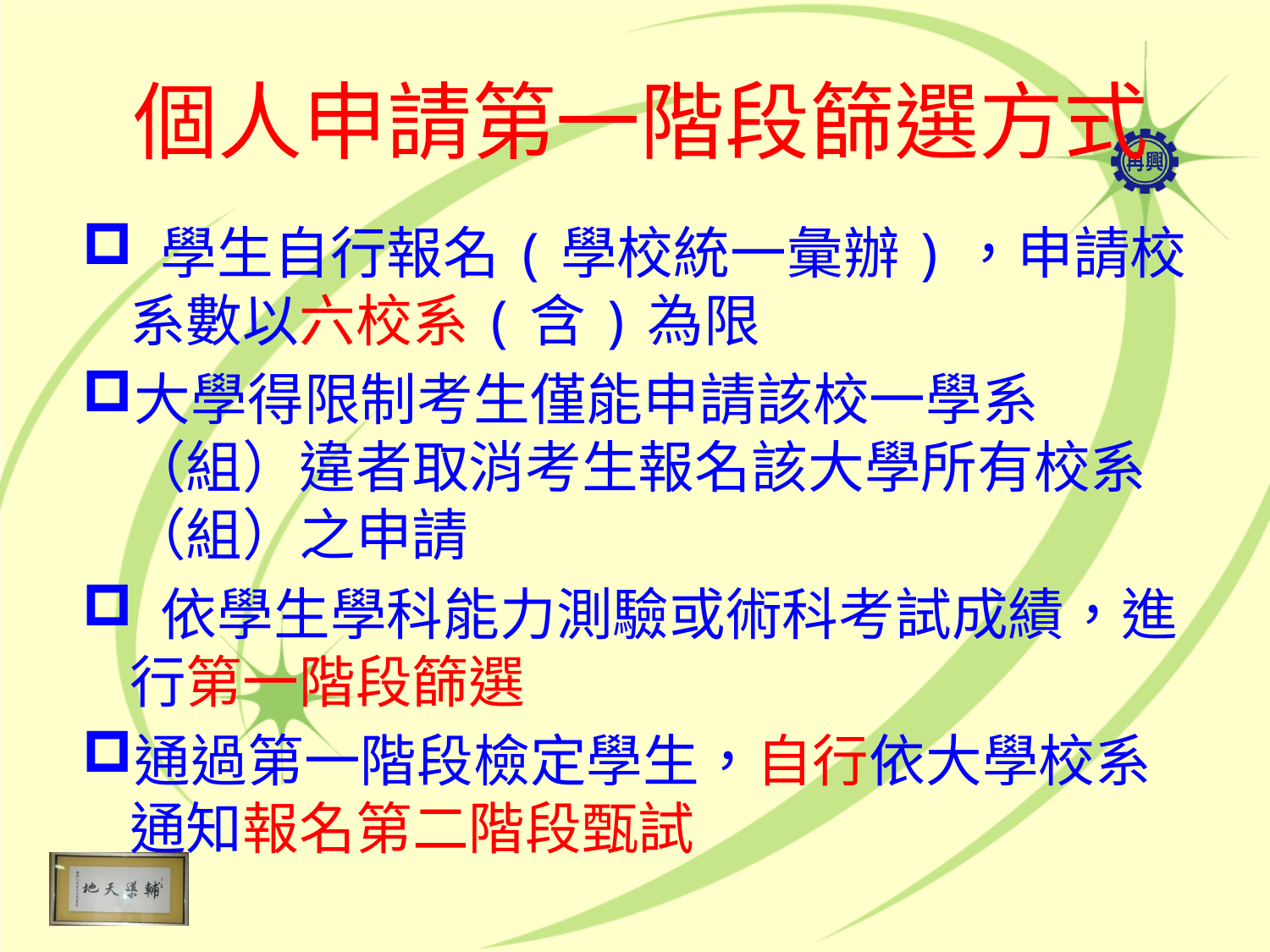

# 個人申請第一階段篩選方式

 學生自行報名(學校統一彙辦)，申請校系數以六校系(含)為限
大學得限制考生僅能申請該校一學系（組）違者取消考生報名該大學所有校系（組）之申請
 依學生學科能力測驗或術科考試成績，進行第一階段篩選
通過第一階段檢定學生，自行依大學校系通知報名第二階段甄試